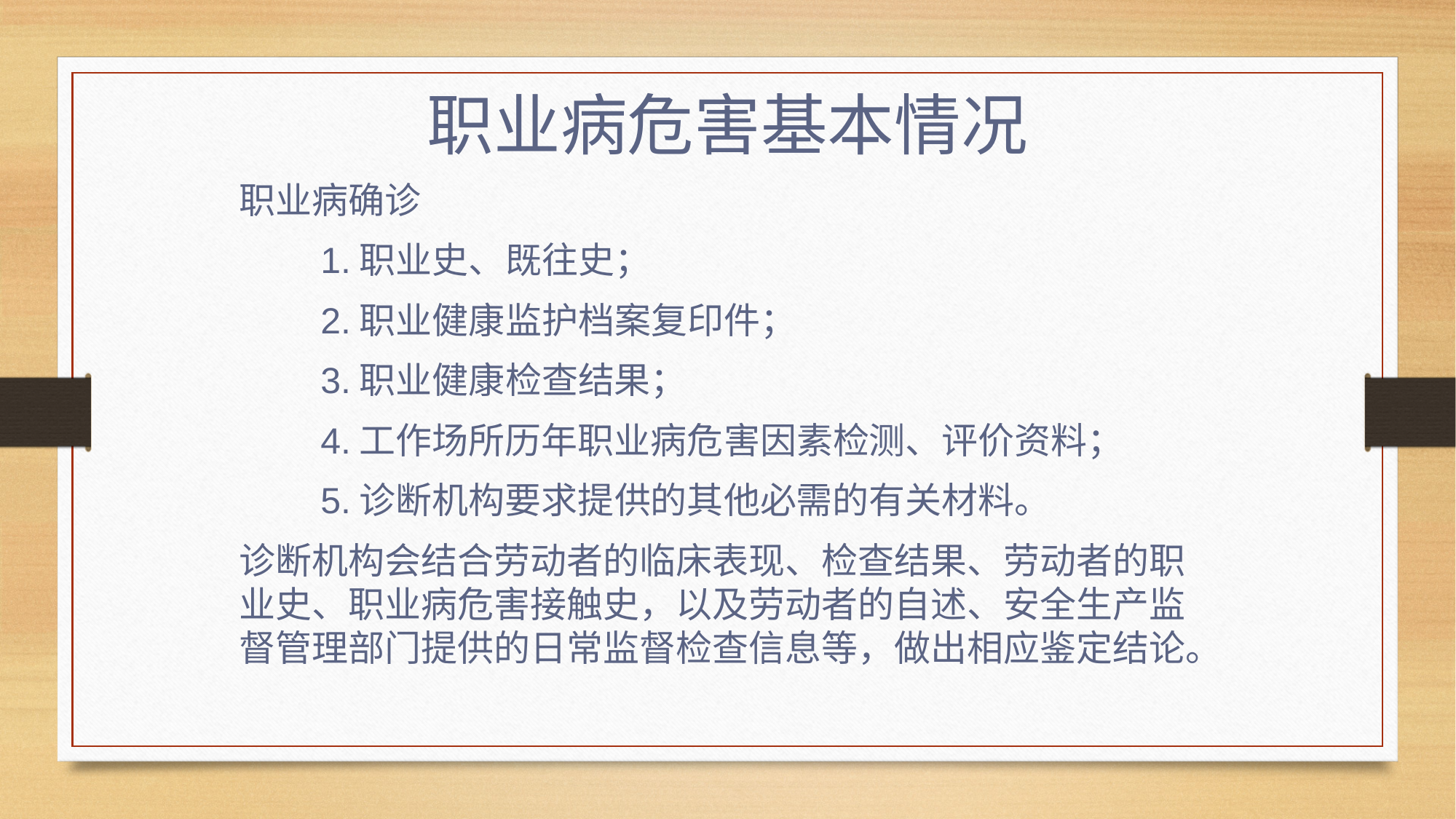

职业病危害基本情况
职业病确诊
        1.职业史、既往史；
        2.职业健康监护档案复印件；
        3.职业健康检查结果；
        4.工作场所历年职业病危害因素检测、评价资料；
        5.诊断机构要求提供的其他必需的有关材料。
诊断机构会结合劳动者的临床表现、检查结果、劳动者的职业史、职业病危害接触史，以及劳动者的自述、安全生产监督管理部门提供的日常监督检查信息等，做出相应鉴定结论。